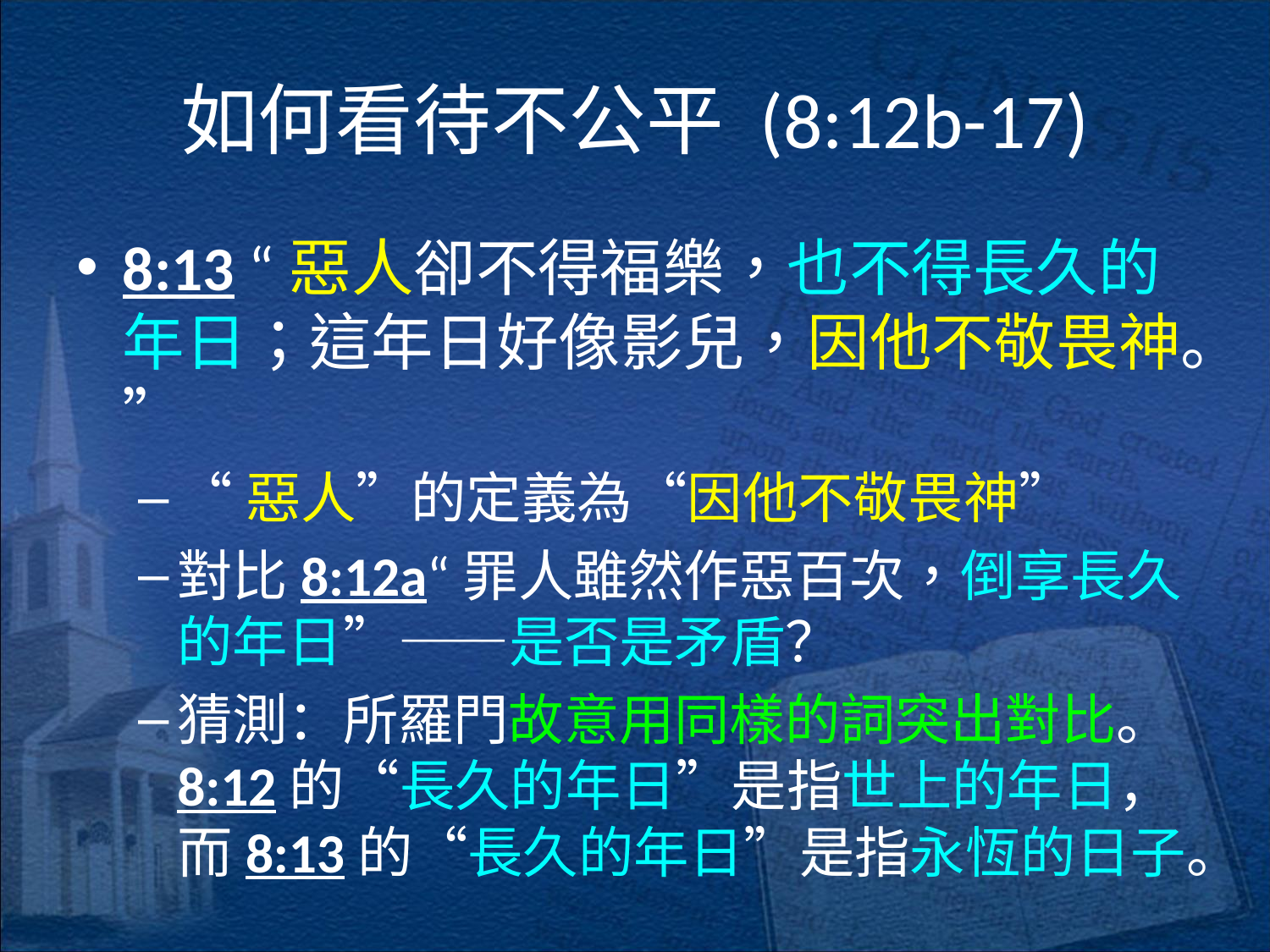

# 如何看待不公平 (8:12b-17)
8:13 “惡人卻不得福樂，也不得長久的年日；這年日好像影兒，因他不敬畏神。”
“惡人”的定義為“因他不敬畏神”
對比8:12a“罪人雖然作惡百次，倒享長久的年日”——是否是矛盾？
猜測：所羅門故意用同樣的詞突出對比。8:12的“長久的年日”是指世上的年日，而8:13的“長久的年日”是指永恆的日子。